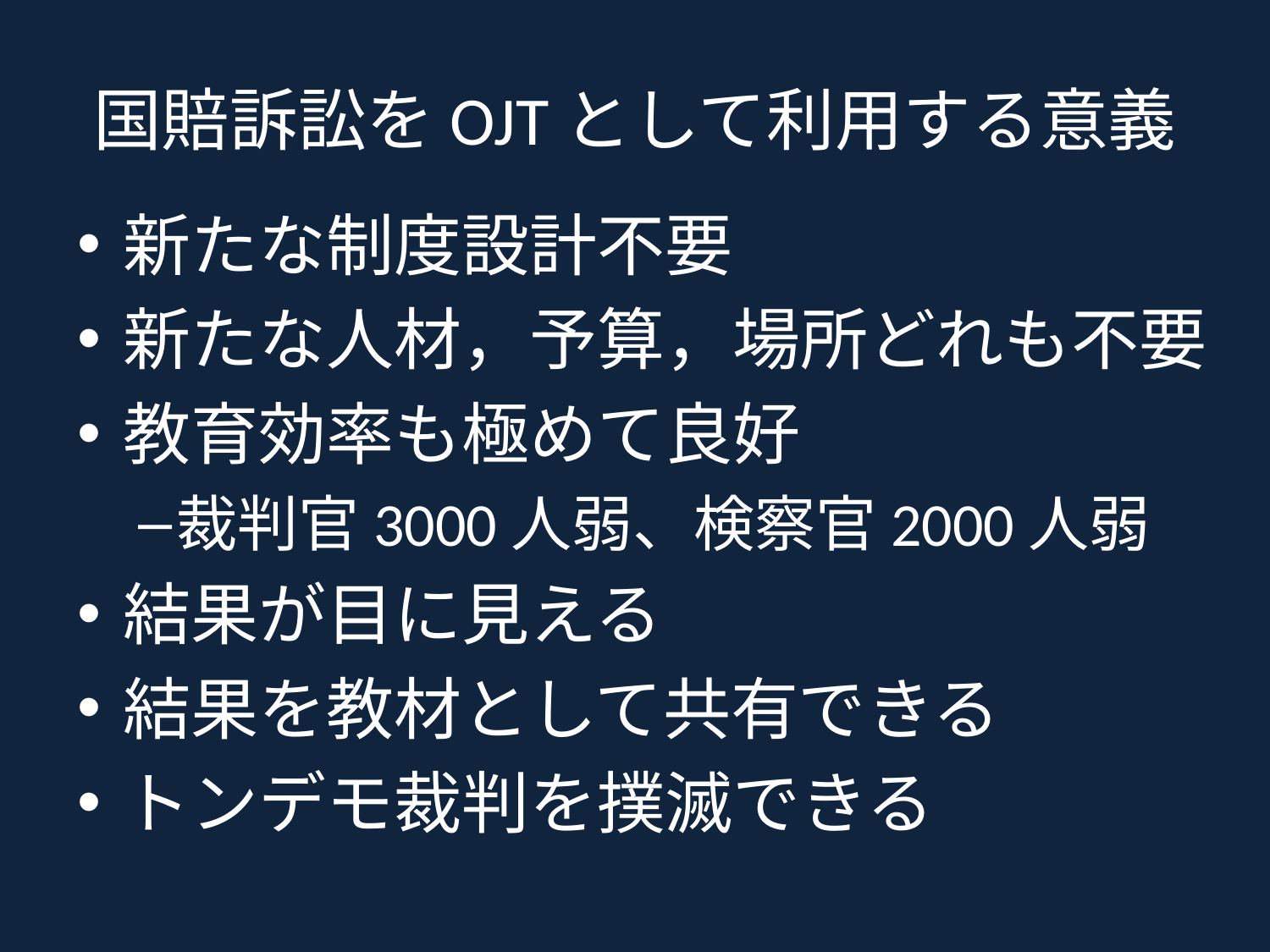

# 国賠訴訟をOJTとして利用する意義
新たな制度設計不要
新たな人材，予算，場所どれも不要
教育効率も極めて良好
裁判官3000人弱、検察官2000人弱
結果が目に見える
結果を教材として共有できる
トンデモ裁判を撲滅できる